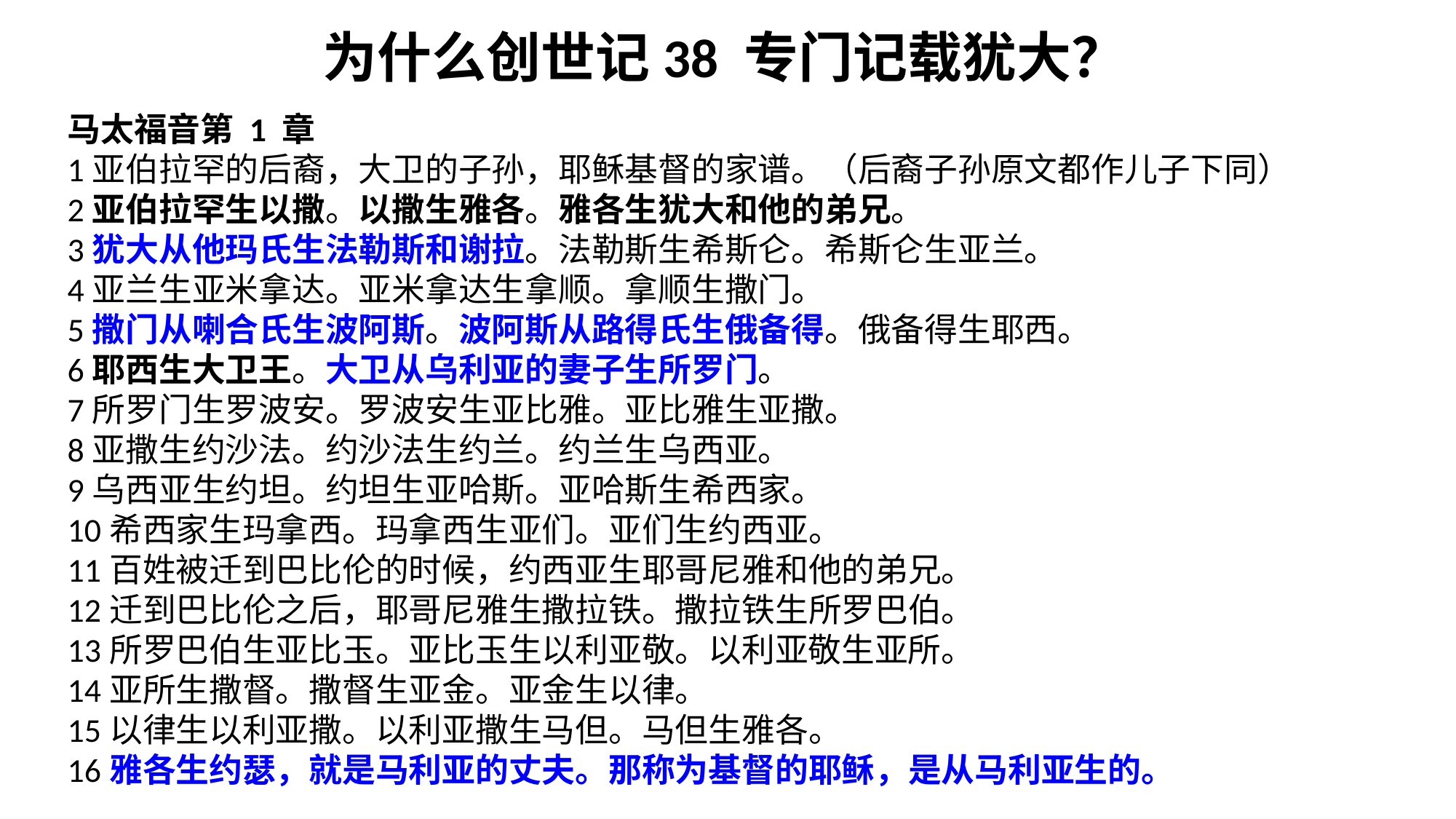

为什么创世记38 专门记载犹大？
马太福音第 1 章
1亚伯拉罕的后裔，大卫的子孙，耶稣基督的家谱。（后裔子孙原文都作儿子下同）
2亚伯拉罕生以撒。以撒生雅各。雅各生犹大和他的弟兄。
3犹大从他玛氏生法勒斯和谢拉。法勒斯生希斯仑。希斯仑生亚兰。
4亚兰生亚米拿达。亚米拿达生拿顺。拿顺生撒门。
5撒门从喇合氏生波阿斯。波阿斯从路得氏生俄备得。俄备得生耶西。
6耶西生大卫王。大卫从乌利亚的妻子生所罗门。
7所罗门生罗波安。罗波安生亚比雅。亚比雅生亚撒。
8亚撒生约沙法。约沙法生约兰。约兰生乌西亚。
9乌西亚生约坦。约坦生亚哈斯。亚哈斯生希西家。
10希西家生玛拿西。玛拿西生亚们。亚们生约西亚。
11百姓被迁到巴比伦的时候，约西亚生耶哥尼雅和他的弟兄。
12迁到巴比伦之后，耶哥尼雅生撒拉铁。撒拉铁生所罗巴伯。
13所罗巴伯生亚比玉。亚比玉生以利亚敬。以利亚敬生亚所。
14亚所生撒督。撒督生亚金。亚金生以律。
15以律生以利亚撒。以利亚撒生马但。马但生雅各。
16雅各生约瑟，就是马利亚的丈夫。那称为基督的耶稣，是从马利亚生的。